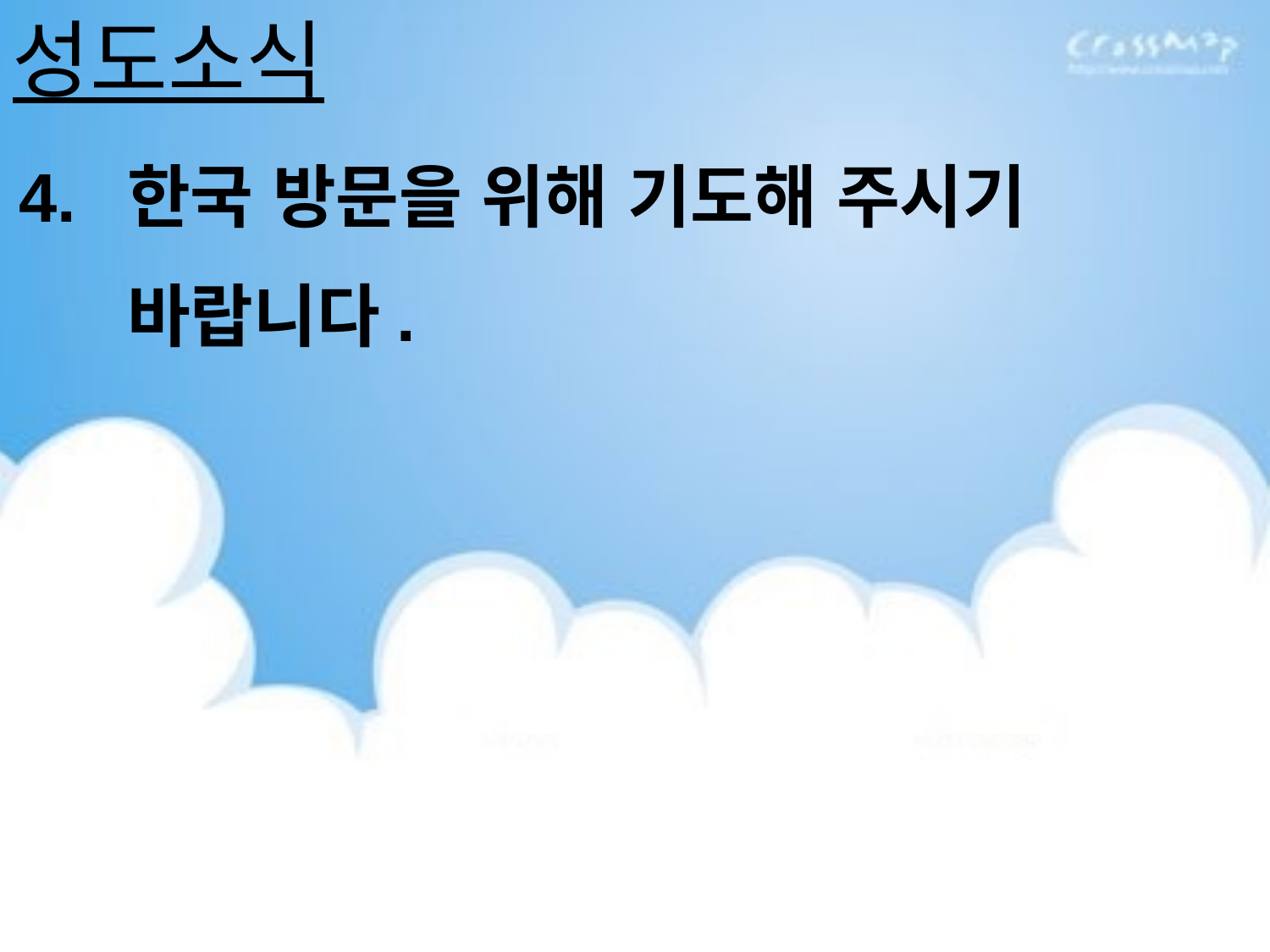

성도소식
 4.	한국 방문을 위해 기도해 주시기 바랍니다.